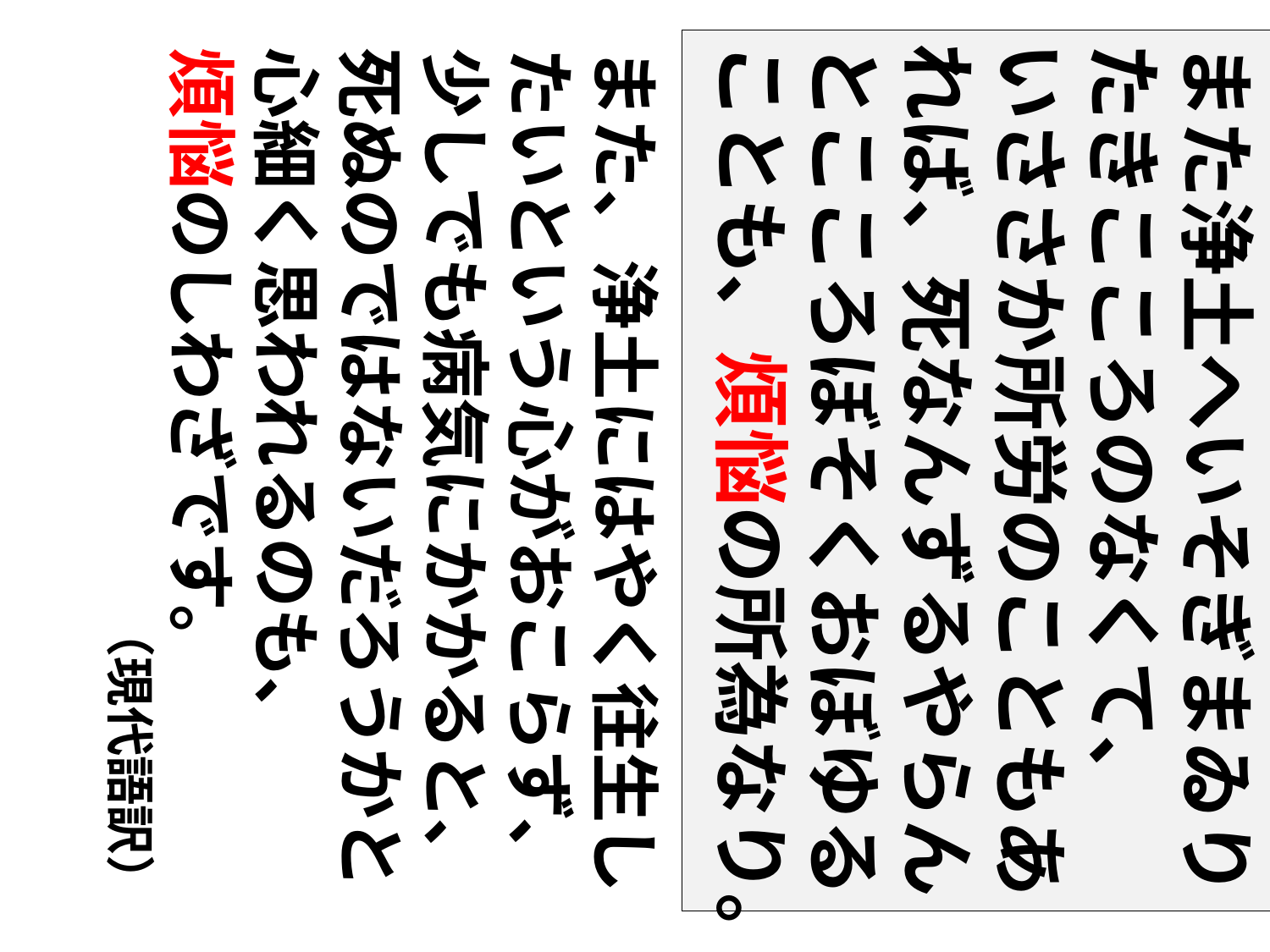

また浄土へいそぎまゐりたきこころのなくて、
いささか所労のこともあれば、死なんずるやらんとこころぼそくおぼゆることも、煩悩の所為なり。
また、浄土にはやく往生したいという心がおこらず、
少しでも病気にかかると、
死ぬのではないだろうかと心細く思われるのも、
煩悩のしわざです。
（現代語訳）